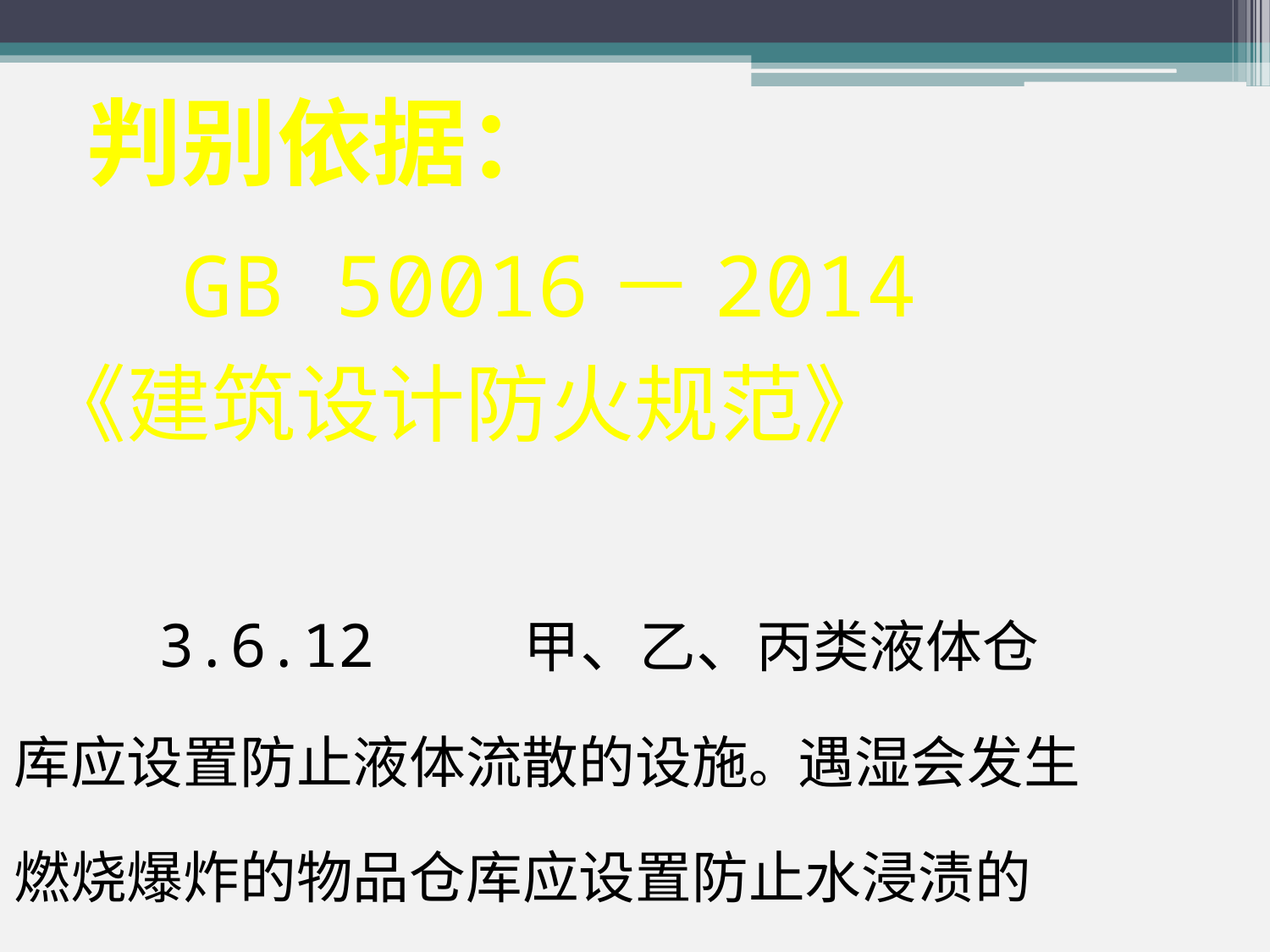

判别依据：
GB 50016－2014
《建筑设计防火规范》
       3.6.12    甲、乙、丙类液体仓库应设置防止液体流散的设施。遇湿会发生燃烧爆炸的物品仓库应设置防止水浸渍的措施。